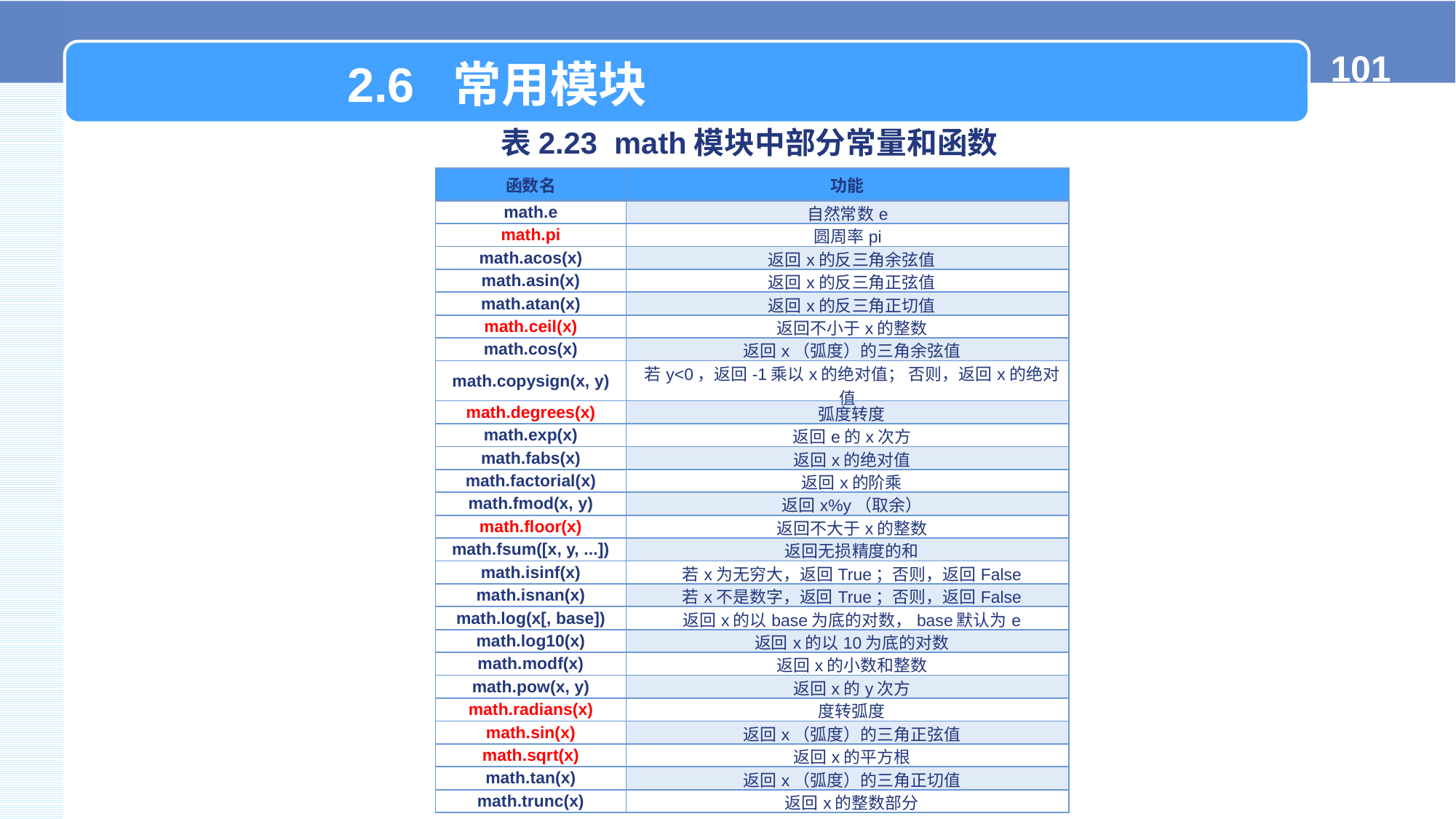

2.6  常用模块
表2.23  math模块中部分常量和函数
| 函数名 | 功能 |
| --- | --- |
| math.e | 自然常数e |
| math.pi | 圆周率pi |
| math.acos(x) | 返回x的反三角余弦值 |
| math.asin(x) | 返回x的反三角正弦值 |
| math.atan(x) | 返回x的反三角正切值 |
| math.ceil(x) | 返回不小于x的整数 |
| math.cos(x) | 返回x（弧度）的三角余弦值 |
| math.copysign(x, y) | 若y<0，返回-1乘以x的绝对值； 否则，返回x的绝对值 |
| math.degrees(x) | 弧度转度 |
| math.exp(x) | 返回e的x次方 |
| math.fabs(x) | 返回x的绝对值 |
| math.factorial(x) | 返回x的阶乘 |
| math.fmod(x, y) | 返回x%y（取余） |
| math.floor(x) | 返回不大于x的整数 |
| math.fsum([x, y, ...]) | 返回无损精度的和 |
| math.isinf(x) | 若x为无穷大，返回True；否则，返回False |
| math.isnan(x) | 若x不是数字，返回True；否则，返回False |
| math.log(x[, base]) | 返回x的以base为底的对数，base默认为e |
| math.log10(x) | 返回x的以10为底的对数 |
| math.modf(x) | 返回x的小数和整数 |
| math.pow(x, y) | 返回x的y次方 |
| math.radians(x) | 度转弧度 |
| math.sin(x) | 返回x（弧度）的三角正弦值 |
| math.sqrt(x) | 返回x的平方根 |
| math.tan(x) | 返回x（弧度）的三角正切值 |
| math.trunc(x) | 返回x的整数部分 |